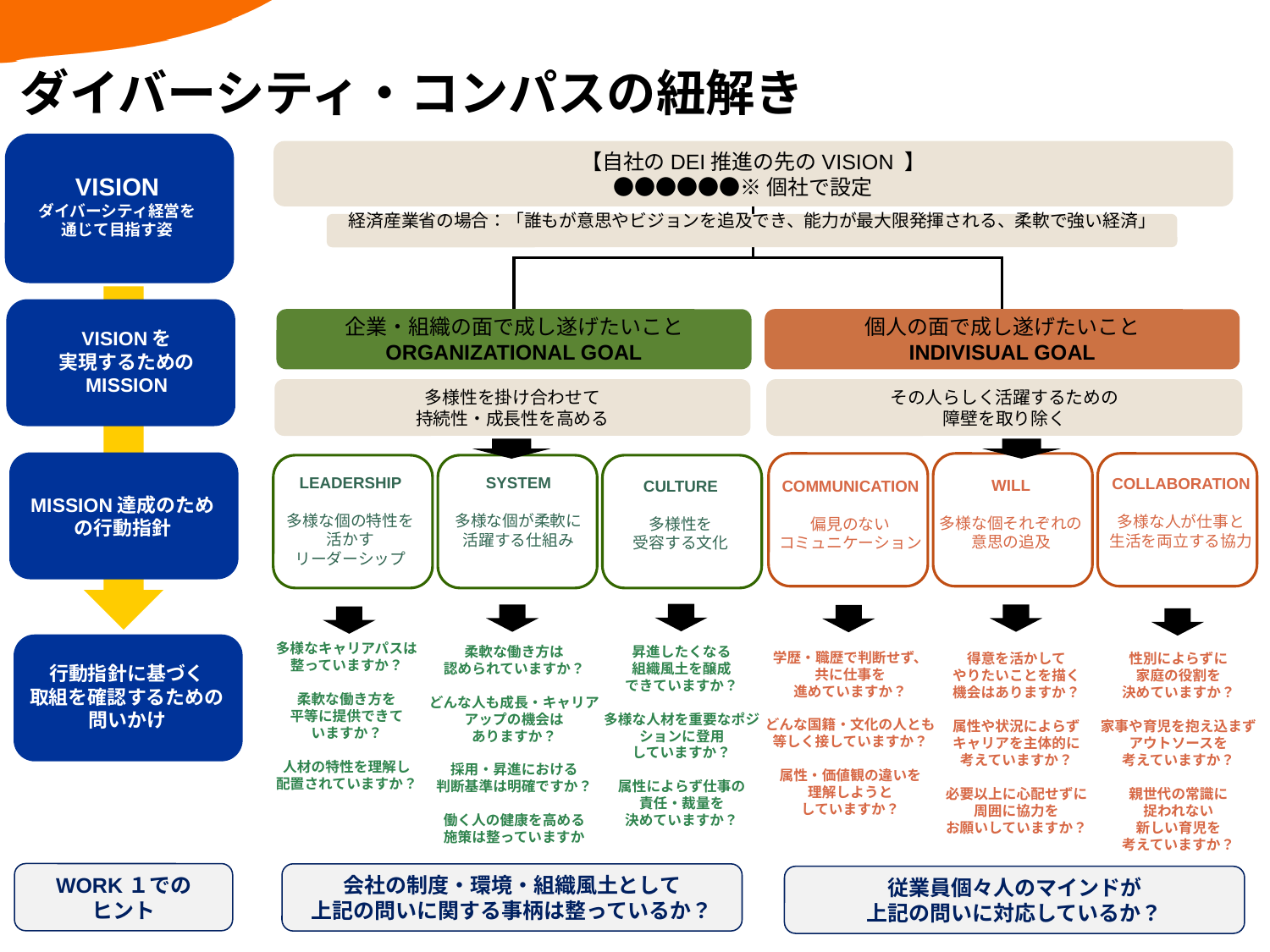

ダイバーシティ・コンパスの紐解き

【自社のDEI推進の先のVISION 】
●●●●●●※個社で設定
VISION
ダイバーシティ経営を
通じて目指す姿
企業・組織の面で成し遂げたいこと
ORGANIZATIONAL GOAL
個人の面で成し遂げたいこと
INDIVISUAL GOAL
その人らしく活躍するための
障壁を取り除く
多様性を掛け合わせて
持続性・成長性を高める

柔軟な働き方は
認められていますか？

どんな人も成長・キャリアアップの機会は
ありますか？

採用・昇進における
判断基準は明確ですか？

働く人の健康を高める
施策は整っていますか
昇進したくなる
組織風土を醸成
できていますか？

多様な人材を重要なポジションに登用
していますか？

属性によらず仕事の
責任・裁量を
決めていますか？
学歴・職歴で判断せず、
共に仕事を
進めていますか？

どんな国籍・文化の人とも
等しく接していますか？

属性・価値観の違いを
理解しようと
していますか？
得意を活かして
やりたいことを描く
機会はありますか？

属性や状況によらず
キャリアを主体的に
考えていますか？

必要以上に心配せずに
周囲に協力を
お願いしていますか？
性別によらずに
家庭の役割を
決めていますか？

家事や育児を抱え込まず
アウトソースを
考えていますか？

親世代の常識に
捉われない
新しい育児を
考えていますか？
経済産業省の場合：「誰もが意思やビジョンを追及でき、能力が最大限発揮される、柔軟で強い経済」

VISIONを
実現するための
MISSION

LEADERSHIP
多様な個の特性を
活かす
リーダーシップ
SYSTEM
多様な個が柔軟に
活躍する仕組み
COLLABORATION

多様な人が仕事と
生活を両立する協力
WILL

多様な個それぞれの
意思の追及
CULTURE

多様性を
受容する文化
COMMUNICATION

偏見のない
コミュニケーション
MISSION達成のための行動指針
多様なキャリアパスは
整っていますか？

柔軟な働き方を
平等に提供できて
いますか？

人材の特性を理解し
配置されていますか？

行動指針に基づく
取組を確認するための問いかけ
WORK１での
ヒント
会社の制度・環境・組織風土として
上記の問いに関する事柄は整っているか？
従業員個々人のマインドが
上記の問いに対応しているか？